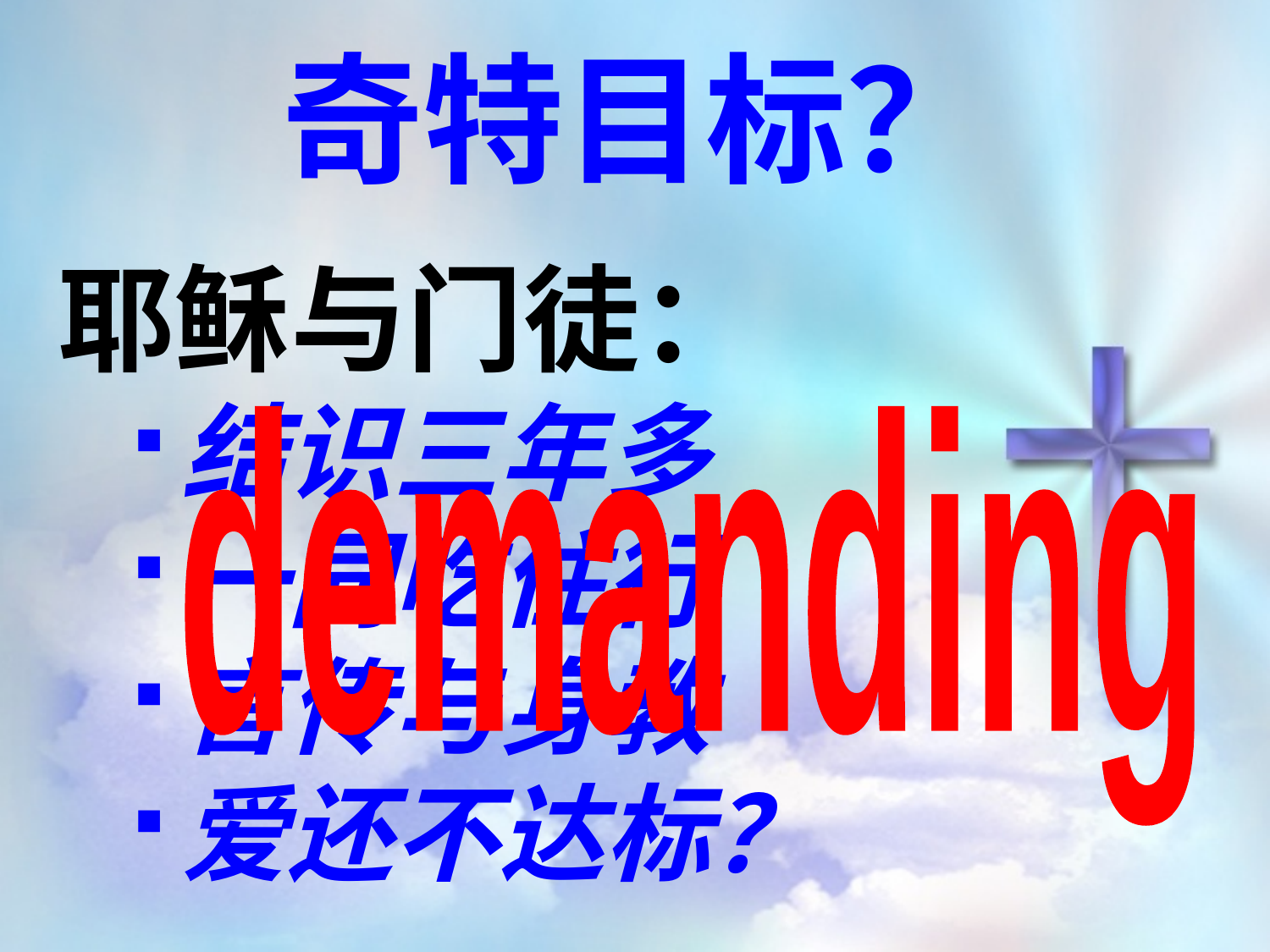

奇特目标？
耶稣与门徒：
结识三年多
一同吃住行
言传与身教
爱还不达标？
demanding